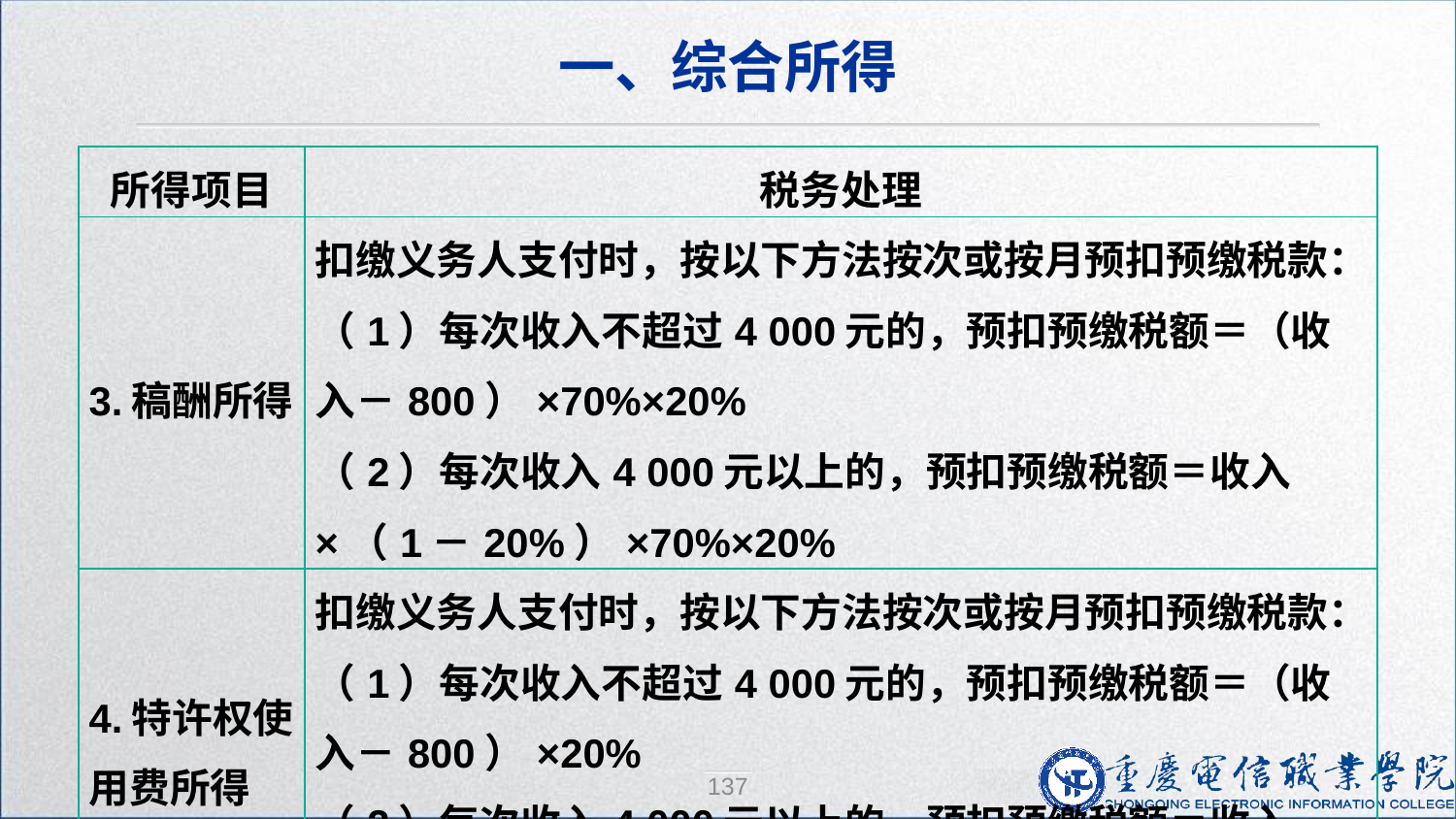

一、综合所得
| 所得项目 | 税务处理 |
| --- | --- |
| 3.稿酬所得 | 扣缴义务人支付时，按以下方法按次或按月预扣预缴税款： （1）每次收入不超过4 000元的，预扣预缴税额＝（收入－800）×70%×20% （2）每次收入4 000元以上的，预扣预缴税额＝收入×（1－20%）×70%×20% |
| 4.特许权使用费所得 | 扣缴义务人支付时，按以下方法按次或按月预扣预缴税款： （1）每次收入不超过4 000元的，预扣预缴税额＝（收入－800）×20% （2）每次收入4 000元以上的，预扣预缴税额＝收入×（1－20%）×20% |
137